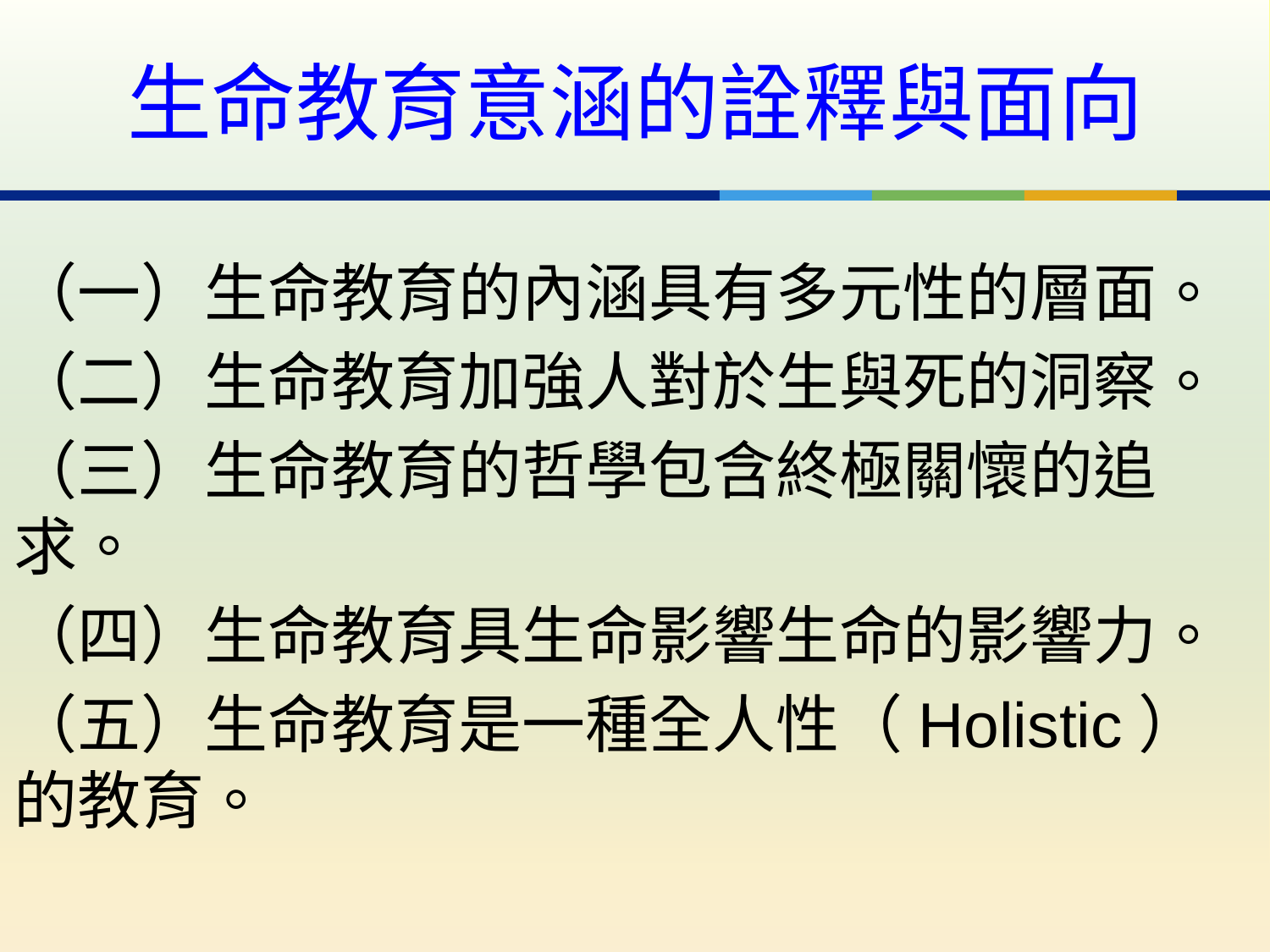

# 生命教育意涵的詮釋與面向
（一）生命教育的內涵具有多元性的層面。
（二）生命教育加強人對於生與死的洞察。
（三）生命教育的哲學包含終極關懷的追求。
（四）生命教育具生命影響生命的影響力。
（五）生命教育是一種全人性（Holistic）的教育。